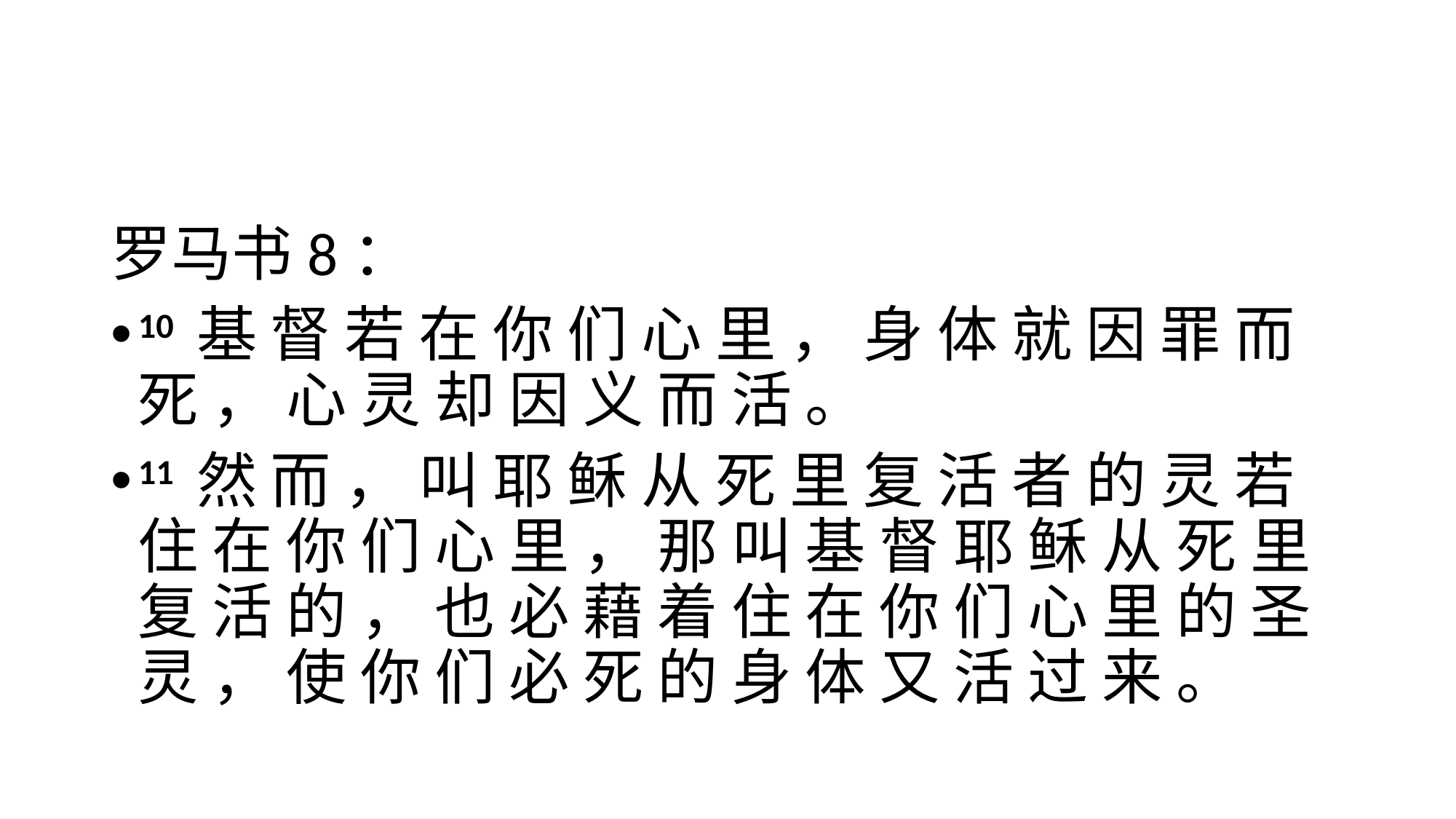

#
罗马书8：
10 基 督 若 在 你 们 心 里 ， 身 体 就 因 罪 而 死 ， 心 灵 却 因 义 而 活 。
11 然 而 ， 叫 耶 稣 从 死 里 复 活 者 的 灵 若 住 在 你 们 心 里 ， 那 叫 基 督 耶 稣 从 死 里 复 活 的 ， 也 必 藉 着 住 在 你 们 心 里 的 圣 灵 ， 使 你 们 必 死 的 身 体 又 活 过 来 。